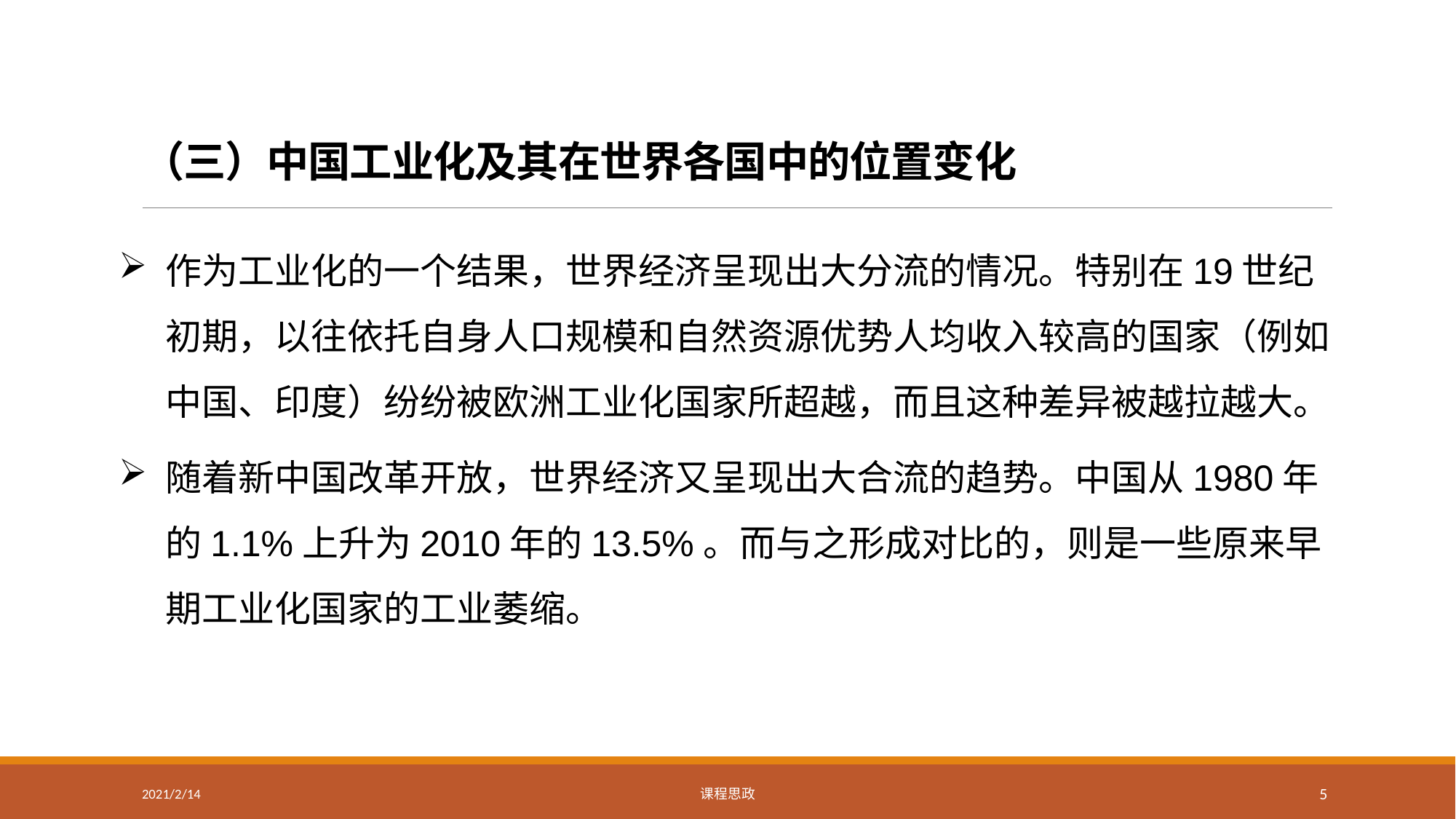

# （三）中国工业化及其在世界各国中的位置变化
作为工业化的一个结果，世界经济呈现出大分流的情况。特别在19世纪初期，以往依托自身人口规模和自然资源优势人均收入较高的国家（例如中国、印度）纷纷被欧洲工业化国家所超越，而且这种差异被越拉越大。
随着新中国改革开放，世界经济又呈现出大合流的趋势。中国从1980年的1.1%上升为2010年的13.5%。而与之形成对比的，则是一些原来早期工业化国家的工业萎缩。
2021/2/14
课程思政
5